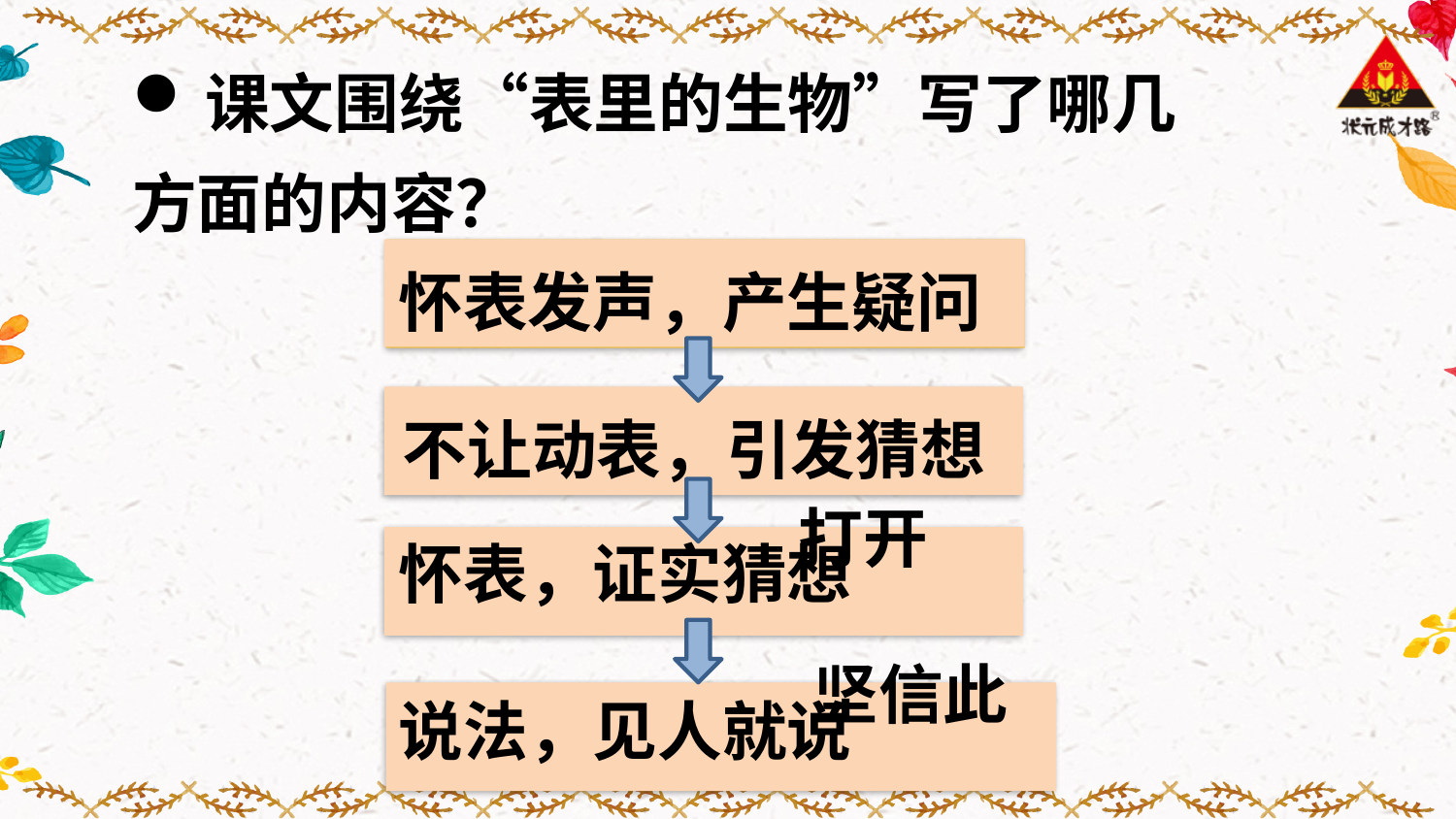

课文围绕“表里的生物”写了哪几
方面的内容？
怀表发声，产生疑问

不让动表，引发猜想

                          打开怀表，证实猜想

                           坚信此说法，见人就说